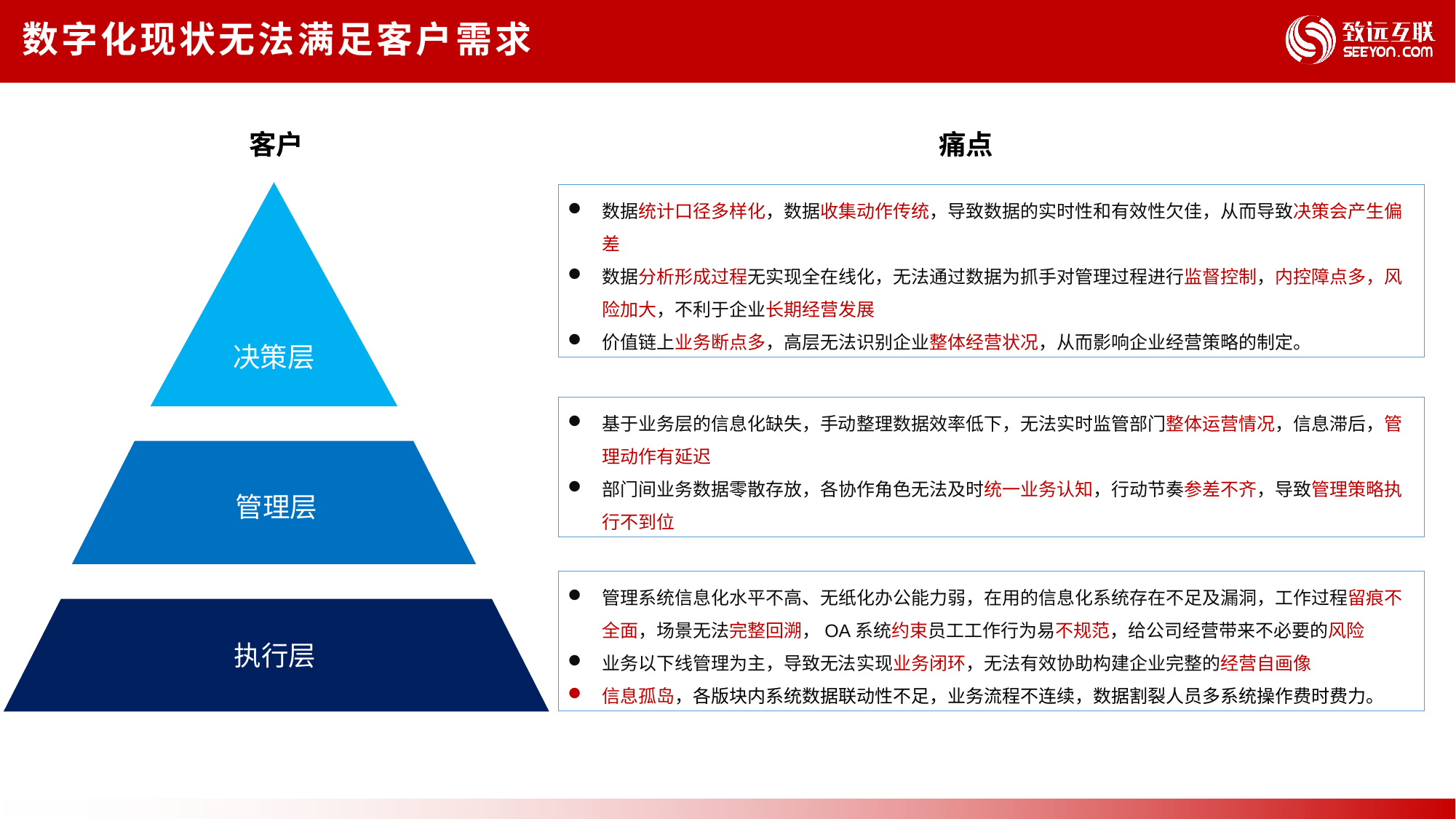

数字化现状无法满足客户需求
客户
痛点

数据统计口径多样化，数据收集动作传统，导致数据的实时性和有效性欠佳，从而导致决策会产生偏差
数据分析形成过程无实现全在线化，无法通过数据为抓手对管理过程进行监督控制，内控障点多，风险加大，不利于企业长期经营发展
价值链上业务断点多，高层无法识别企业整体经营状况，从而影响企业经营策略的制定。

决策层
基于业务层的信息化缺失，手动整理数据效率低下，无法实时监管部门整体运营情况，信息滞后，管理动作有延迟
部门间业务数据零散存放，各协作角色无法及时统一业务认知，行动节奏参差不齐，导致管理策略执行不到位

管理层
管理系统信息化水平不高、无纸化办公能力弱，在用的信息化系统存在不足及漏洞，工作过程留痕不全面，场景无法完整回溯，OA系统约束员工工作行为易不规范，给公司经营带来不必要的风险
业务以下线管理为主，导致无法实现业务闭环，无法有效协助构建企业完整的经营自画像
信息孤岛，各版块内系统数据联动性不足，业务流程不连续，数据割裂人员多系统操作费时费力。

执行层